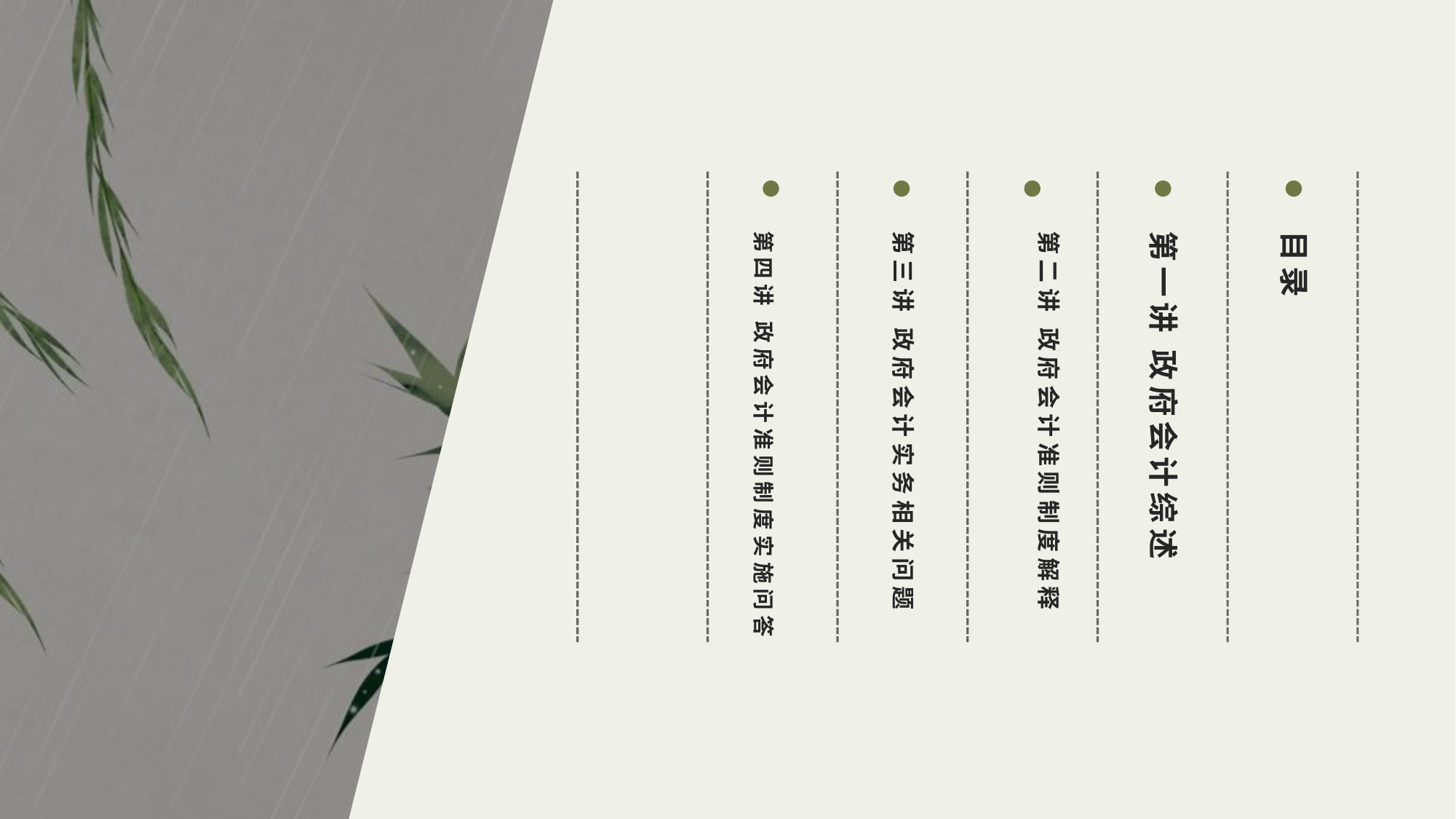

第四讲 政府会计准则制度实施问答
第三讲 政府会计实务相关问题
第二讲 政府会计准则制度解释

第一讲 政府会计综述
目录